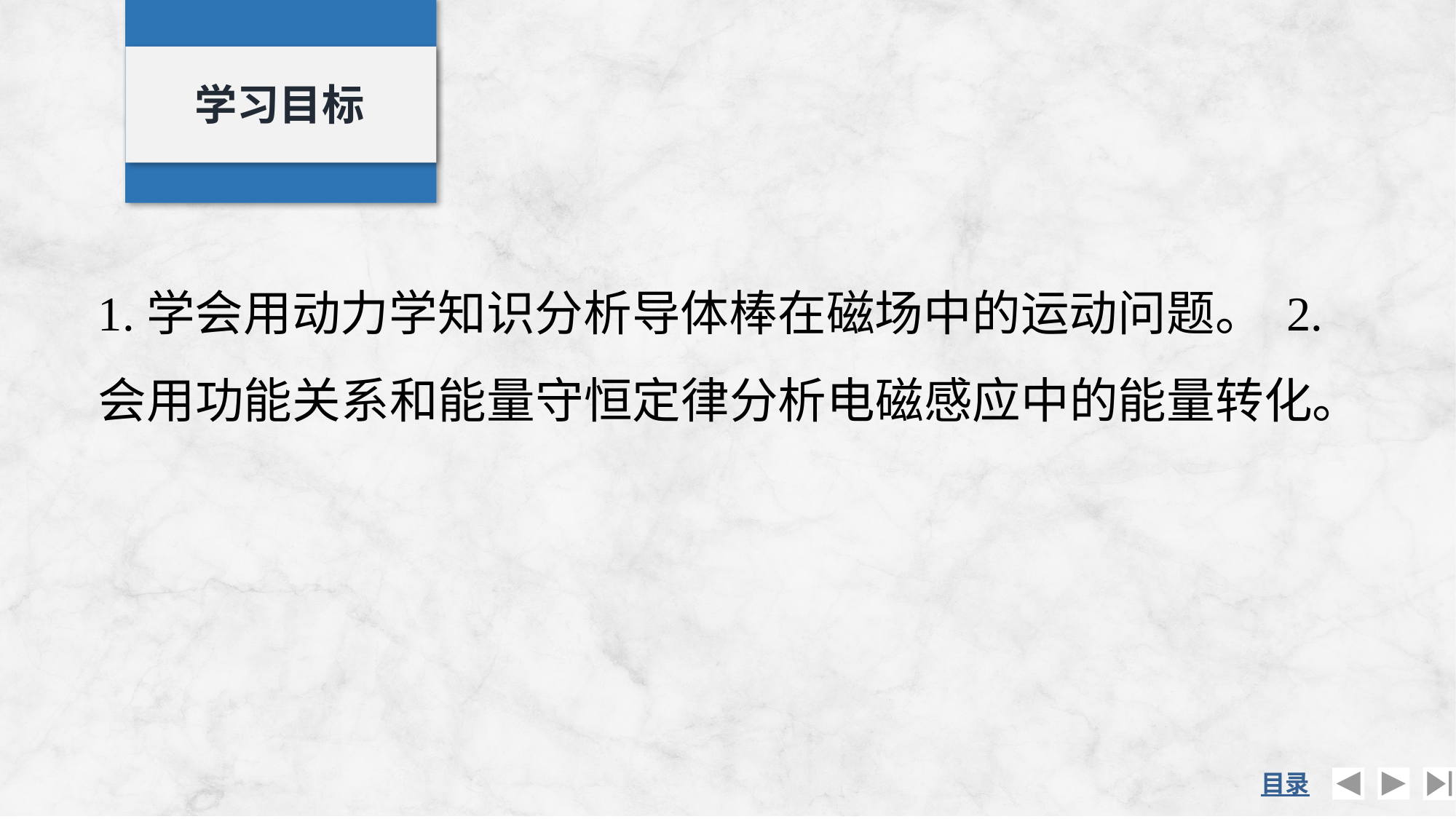

学习目标
1.学会用动力学知识分析导体棒在磁场中的运动问题。 2.会用功能关系和能量守恒定律分析电磁感应中的能量转化。